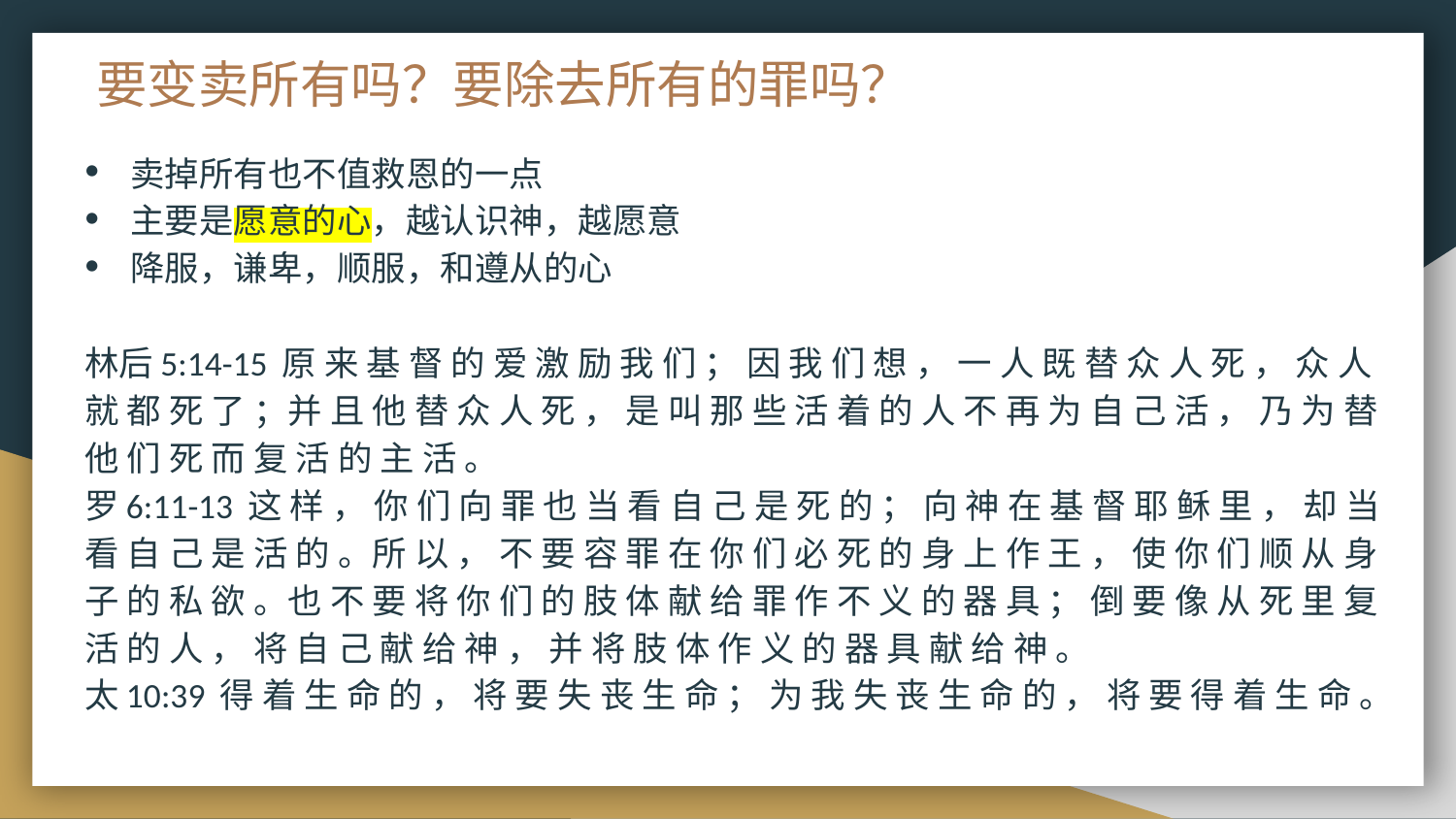

# 要变卖所有吗？要除去所有的罪吗？
卖掉所有也不值救恩的一点
主要是愿意的心，越认识神，越愿意
降服，谦卑，顺服，和遵从的心

林后5:14-15 原 来 基 督 的 爱 激 励 我 们 ； 因 我 们 想 ， 一 人 既 替 众 人 死 ， 众 人 就 都 死 了 ；并 且 他 替 众 人 死 ， 是 叫 那 些 活 着 的 人 不 再 为 自 己 活 ， 乃 为 替 他 们 死 而 复 活 的 主 活 。
罗6:11-13 这 样 ， 你 们 向 罪 也 当 看 自 己 是 死 的 ； 向 神 在 基 督 耶 稣 里 ， 却 当 看 自 己 是 活 的 。所 以 ， 不 要 容 罪 在 你 们 必 死 的 身 上 作 王 ， 使 你 们 顺 从 身 子 的 私 欲 。也 不 要 将 你 们 的 肢 体 献 给 罪 作 不 义 的 器 具 ； 倒 要 像 从 死 里 复 活 的 人 ， 将 自 己 献 给 神 ， 并 将 肢 体 作 义 的 器 具 献 给 神 。
太10:39 得 着 生 命 的 ， 将 要 失 丧 生 命 ； 为 我 失 丧 生 命 的 ， 将 要 得 着 生 命 。